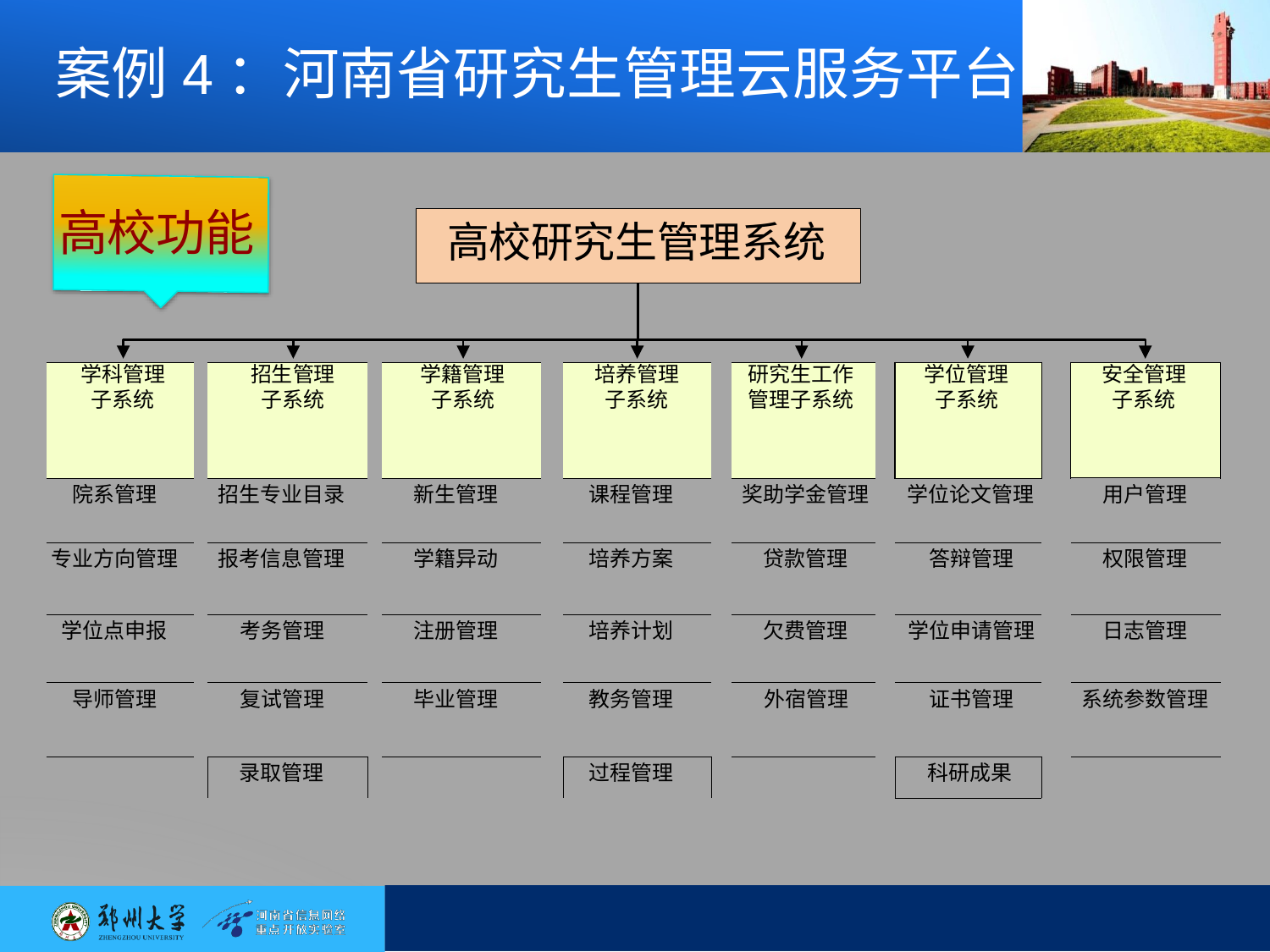

# 案例4：河南省研究生管理云服务平台

高校功能

高校研究生管理系统

| 学科管理 子系统 |  | 招生管理 子系统 |  | 学籍管理 子系统 |  | 培养管理 子系统 |  | 研究生工作 管理子系统 |  | 学位管理 子系统 |  | 安全管理 子系统 |
| --- | --- | --- | --- | --- | --- | --- | --- | --- | --- | --- | --- | --- |
| 院系管理 |  | 招生专业目录 |  | 新生管理 |  | 课程管理 |  | 奖助学金管理 |  | 学位论文管理 |  | 用户管理 |
| 专业方向管理 |  | 报考信息管理 |  | 学籍异动 |  | 培养方案 |  | 贷款管理 |  | 答辩管理 |  | 权限管理 |
| 学位点申报 |  | 考务管理 |  | 注册管理 |  | 培养计划 |  | 欠费管理 |  | 学位申请管理 |  | 日志管理 |
| 导师管理 |  | 复试管理 |  | 毕业管理 |  | 教务管理 |  | 外宿管理 |  | 证书管理 |  | 系统参数管理 |
|  |  | 录取管理 |  |  |  | 过程管理 |  |  |  | 科研成果 |  |  |